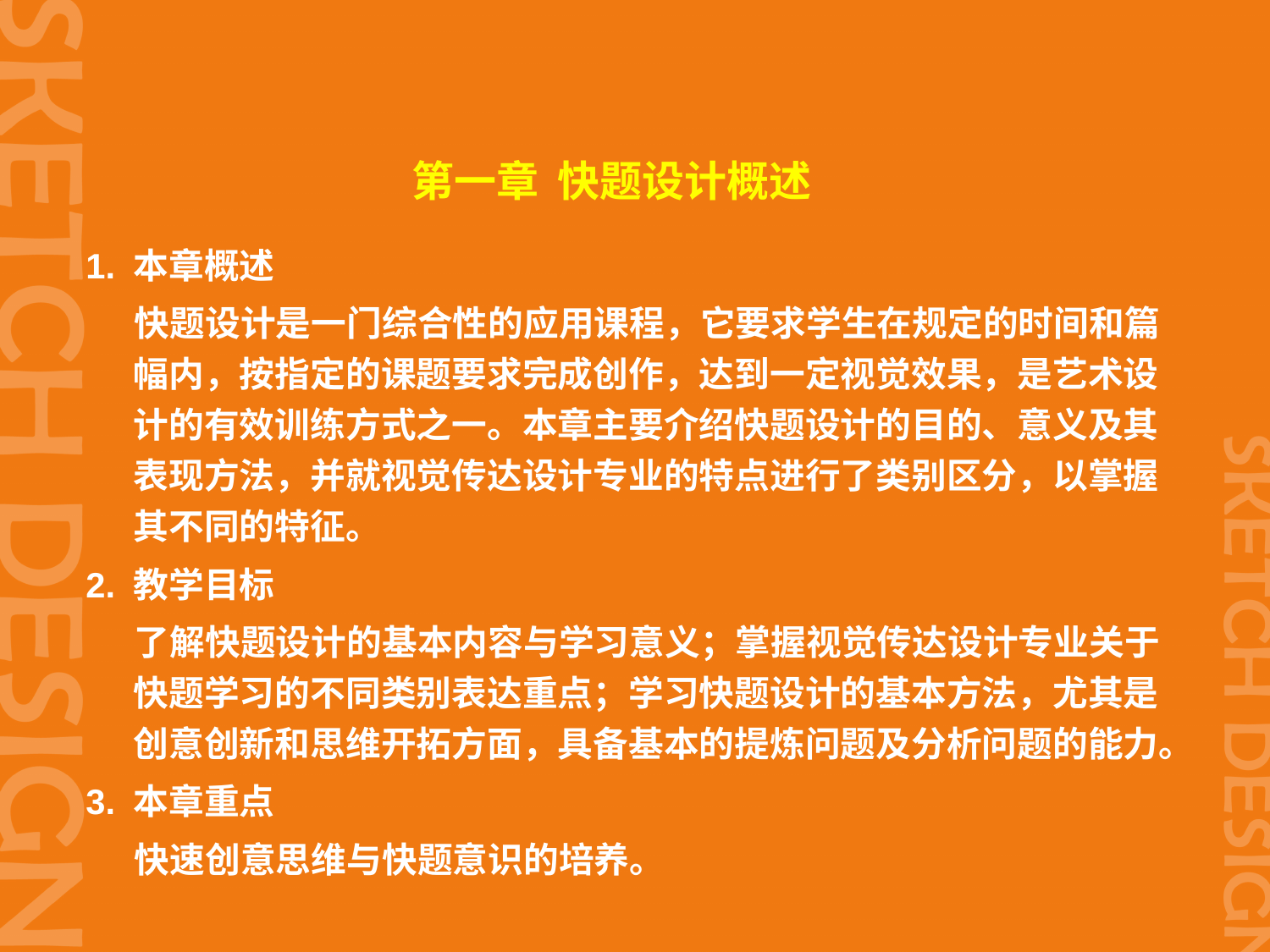

# 第一章  快题设计概述
1. 本章概述
     快题设计是一门综合性的应用课程，它要求学生在规定的时间和篇幅内，按指定的课题要求完成创作，达到一定视觉效果，是艺术设计的有效训练方式之一。本章主要介绍快题设计的目的、意义及其表现方法，并就视觉传达设计专业的特点进行了类别区分，以掌握其不同的特征。
2. 教学目标
     了解快题设计的基本内容与学习意义；掌握视觉传达设计专业关于快题学习的不同类别表达重点；学习快题设计的基本方法，尤其是创意创新和思维开拓方面，具备基本的提炼问题及分析问题的能力。
3. 本章重点
     快速创意思维与快题意识的培养。